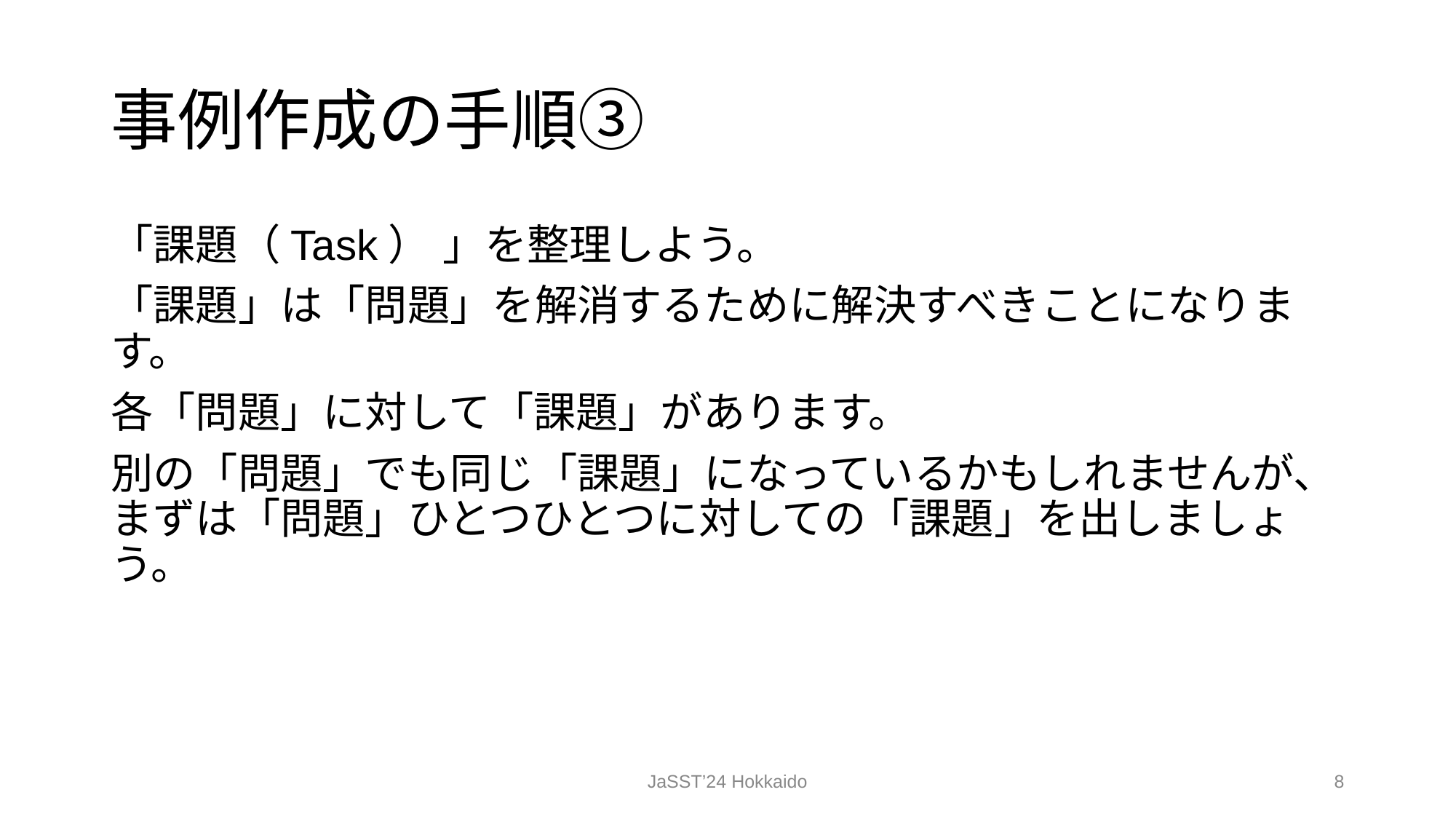

# 事例作成の手順③
「課題（Task） 」を整理しよう。
「課題」は「問題」を解消するために解決すべきことになります。
各「問題」に対して「課題」があります。
別の「問題」でも同じ「課題」になっているかもしれませんが、まずは「問題」ひとつひとつに対しての「課題」を出しましょう。

JaSST’24 Hokkaido
8